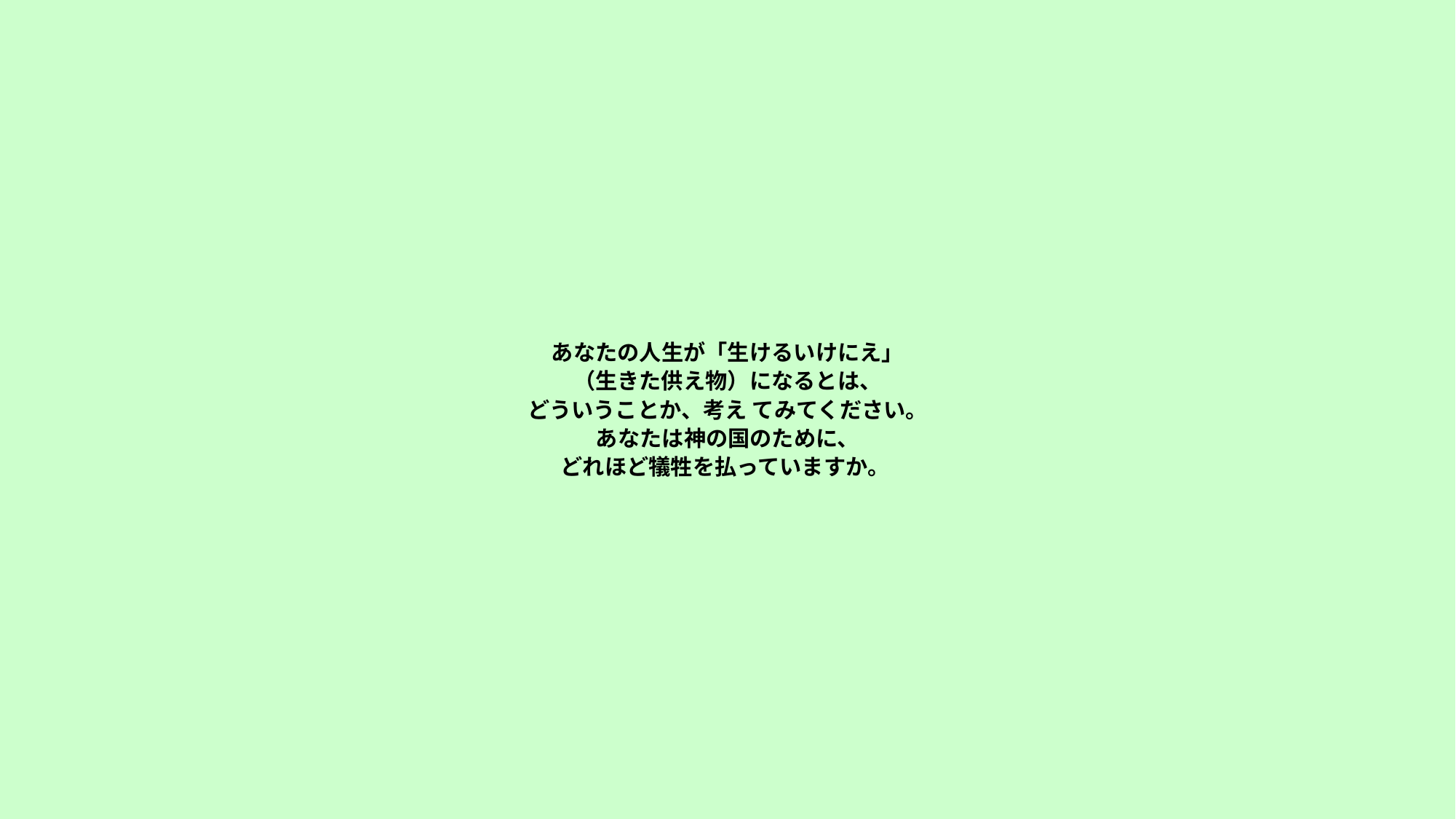

# あなたの人生が「生けるいけにえ」 （生きた供え物）になるとは、 どういうことか、考え てみてください。 あなたは神の国のために、 どれほど犠牲を払っていますか。